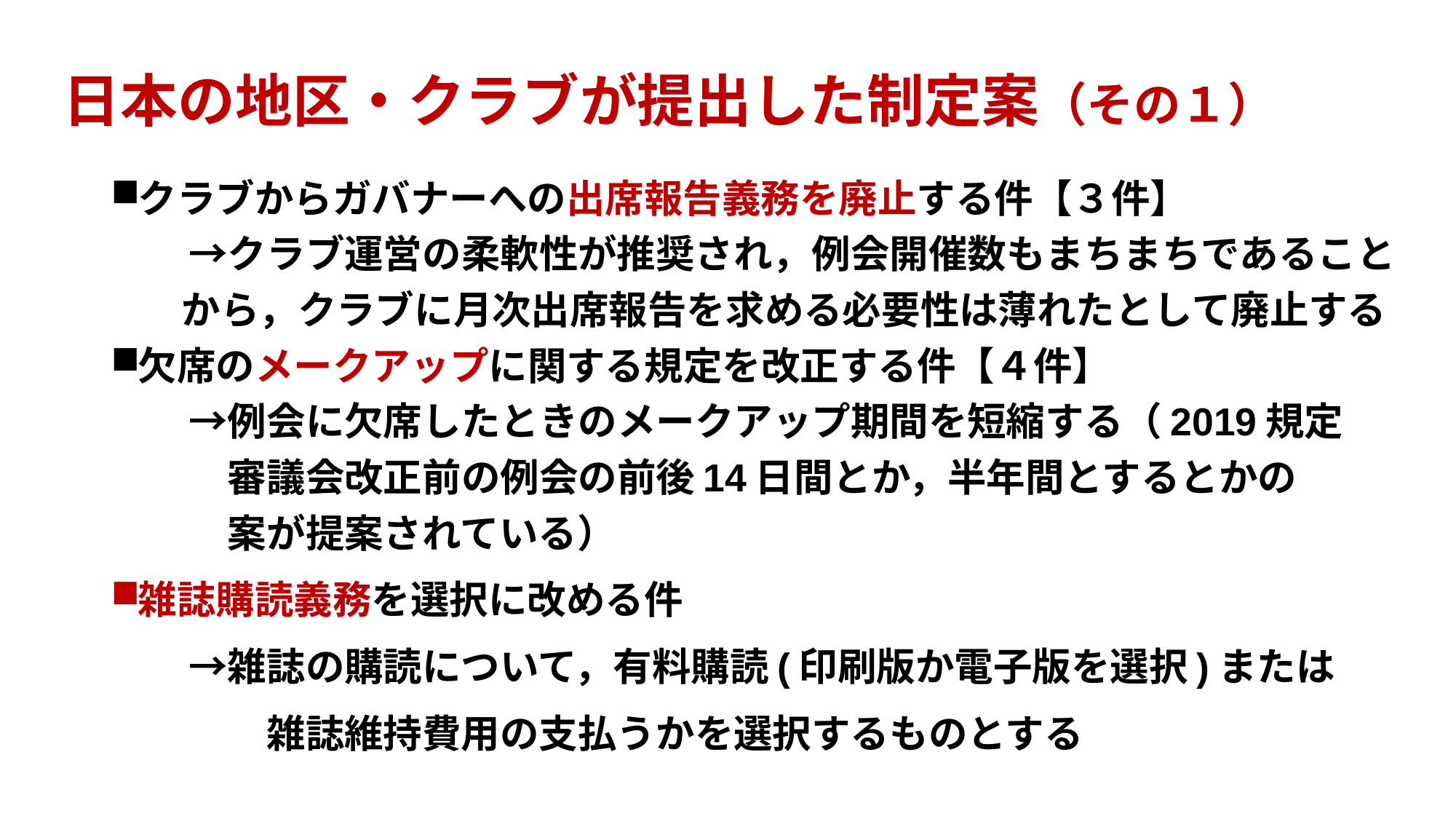

# 日本の地区・クラブが提出した制定案（その１）
クラブからガバナーへの出席報告義務を廃止する件【３件】
　　→クラブ運営の柔軟性が推奨され，例会開催数もまちまちであること
       から，クラブに月次出席報告を求める必要性は薄れたとして廃止する
欠席のメークアップに関する規定を改正する件【４件】
　　→例会に欠席したときのメークアップ期間を短縮する（2019規定
　　　審議会改正前の例会の前後14日間とか，半年間とするとかの
　　　案が提案されている）
雑誌購読義務を選択に改める件
　　→雑誌の購読について，有料購読(印刷版か電子版を選択)または
　　　　雑誌維持費用の支払うかを選択するものとする